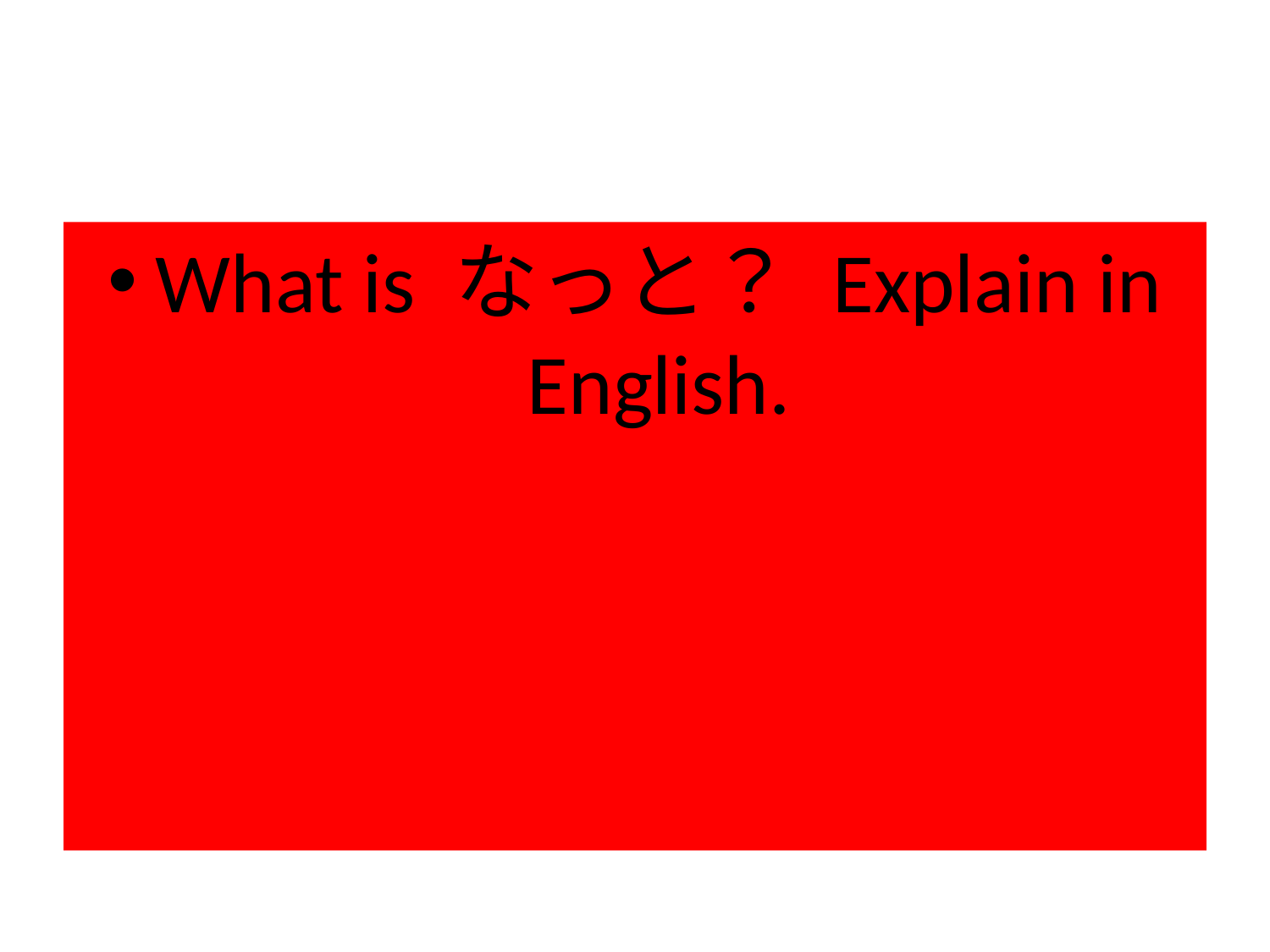

#
What is なっと？ Explain in English.